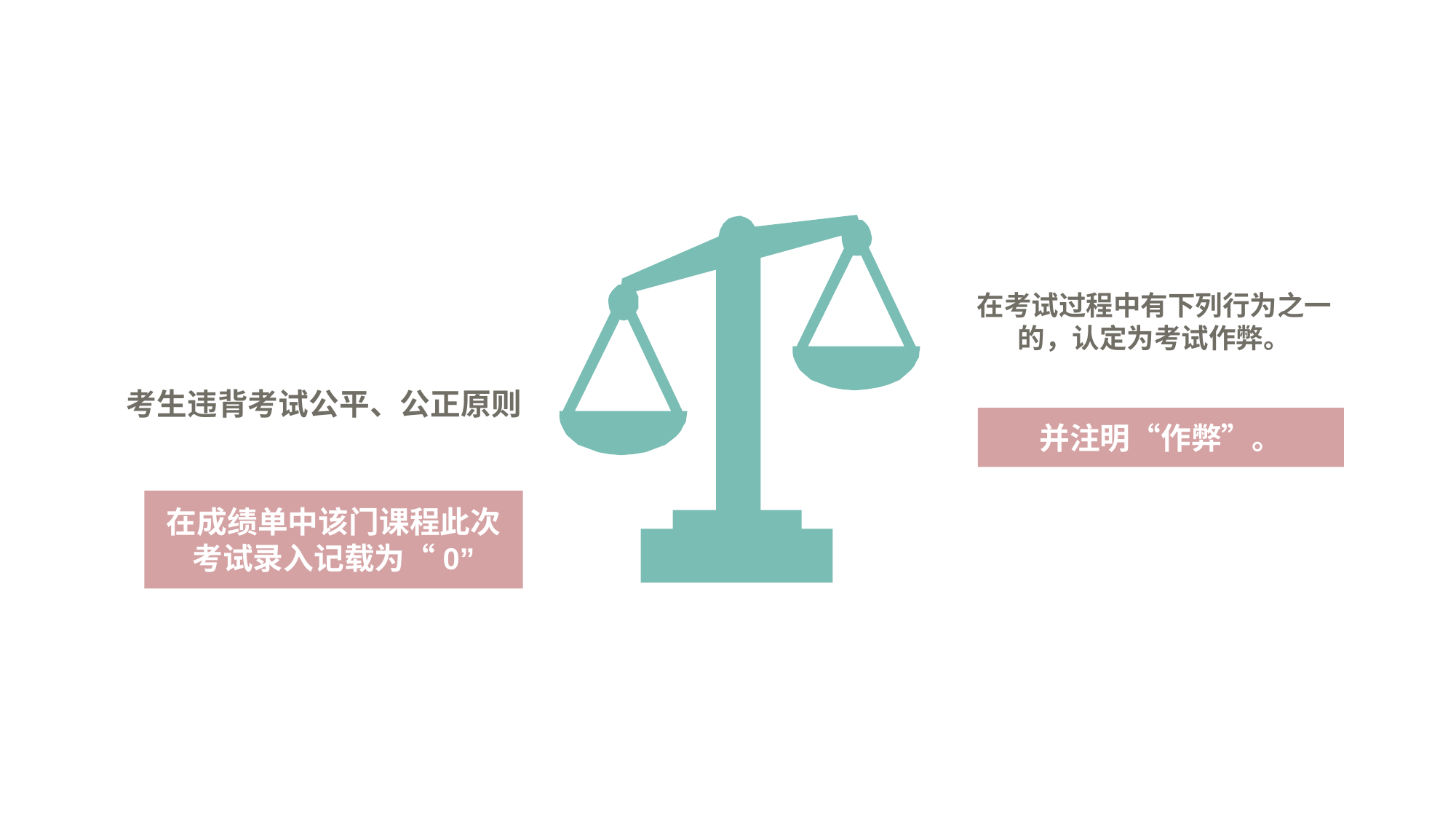

在考试过程中有下列行为之一的，认定为考试作弊。
考生违背考试公平、公正原则
并注明“作弊”。
在成绩单中该门课程此次考试录入记载为“0”